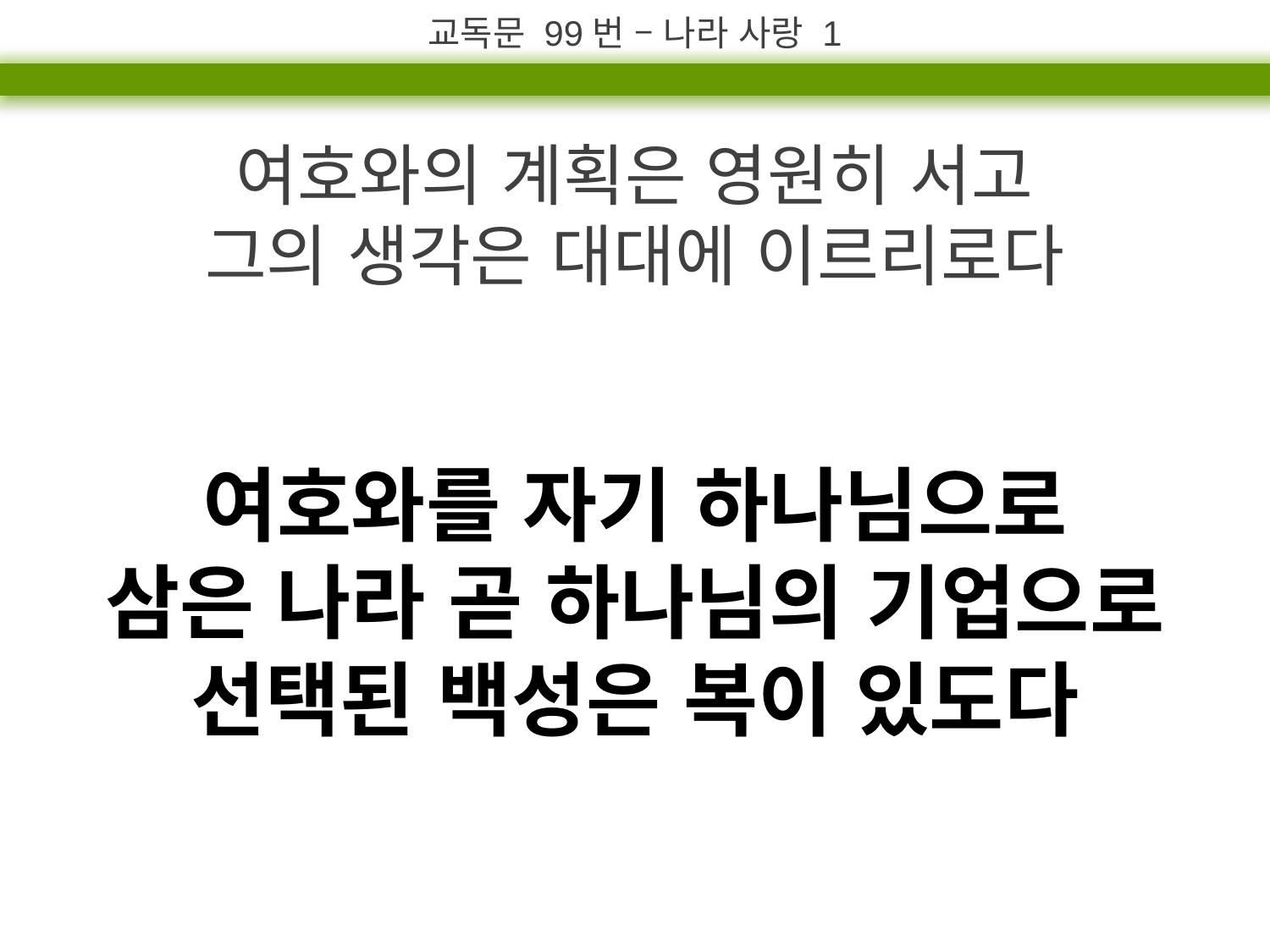

교독문 99번 – 나라 사랑 1

여호와의 계획은 영원히 서고
그의 생각은 대대에 이르리로다
여호와를 자기 하나님으로
삼은 나라 곧 하나님의 기업으로 선택된 백성은 복이 있도다